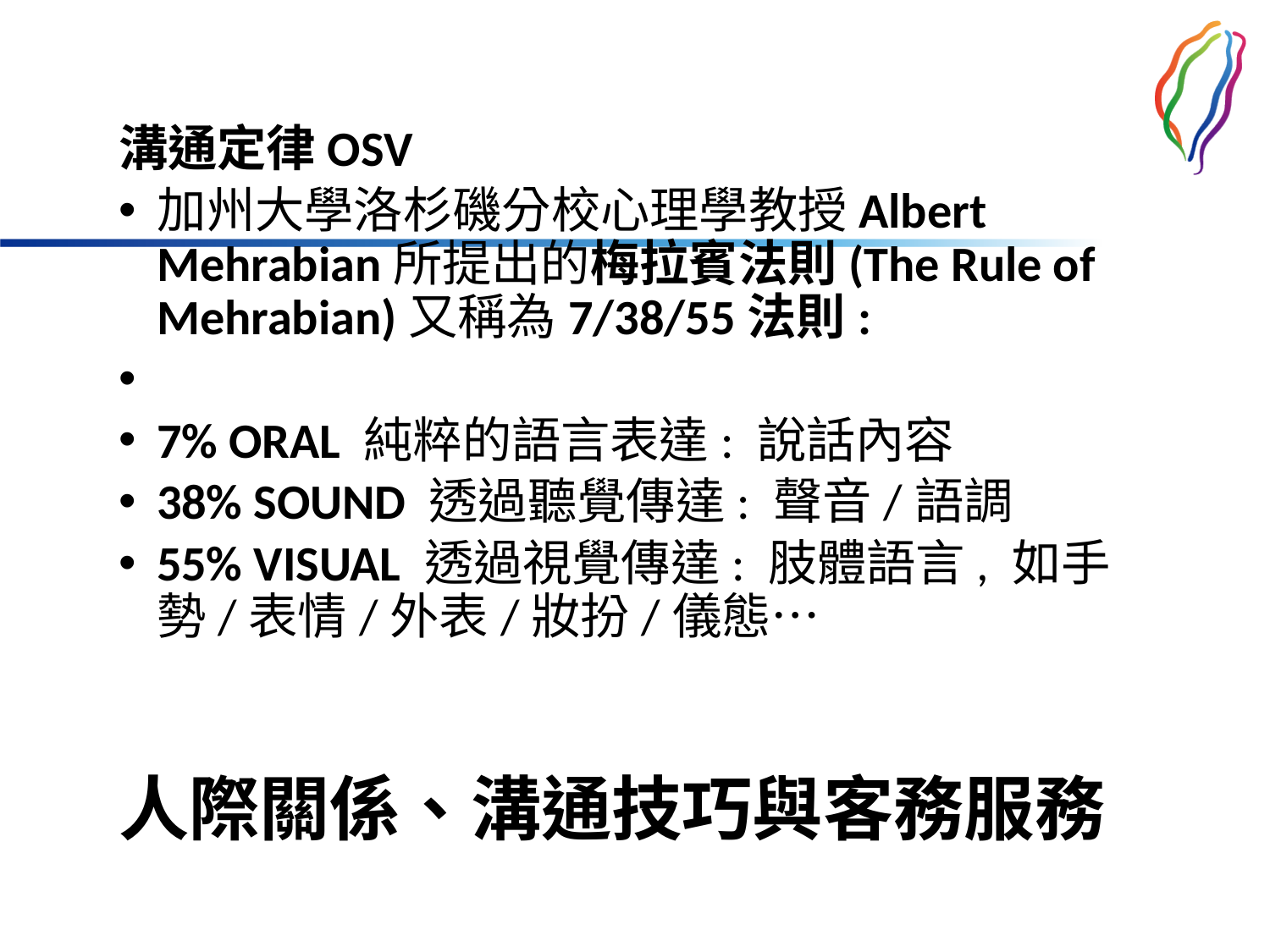

溝通定律OSV
加州大學洛杉磯分校心理學教授Albert Mehrabian所提出的梅拉賓法則(The Rule of Mehrabian)又稱為7/38/55法則:

7% ORAL 純粹的語言表達: 說話內容
38% SOUND 透過聽覺傳達: 聲音/語調
55% VISUAL 透過視覺傳達: 肢體語言, 如手勢/表情/外表/妝扮/儀態…

# 人際關係、溝通技巧與客務服務